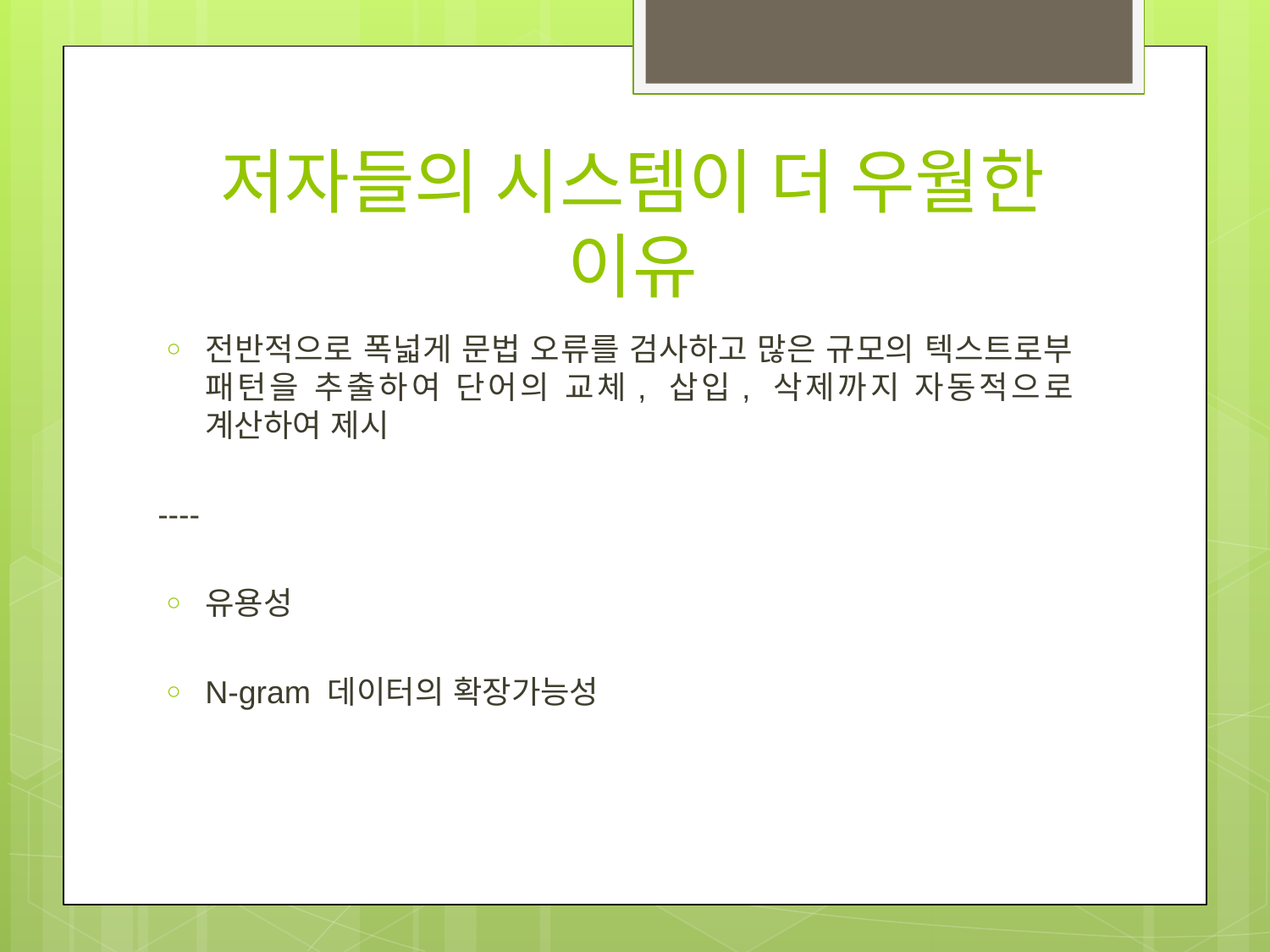

# 저자들의 시스템이 더 우월한 이유
전반적으로 폭넓게 문법 오류를 검사하고 많은 규모의 텍스트로부 패턴을 추출하여 단어의 교체, 삽입, 삭제까지 자동적으로 계산하여 제시

----

유용성

N-gram 데이터의 확장가능성